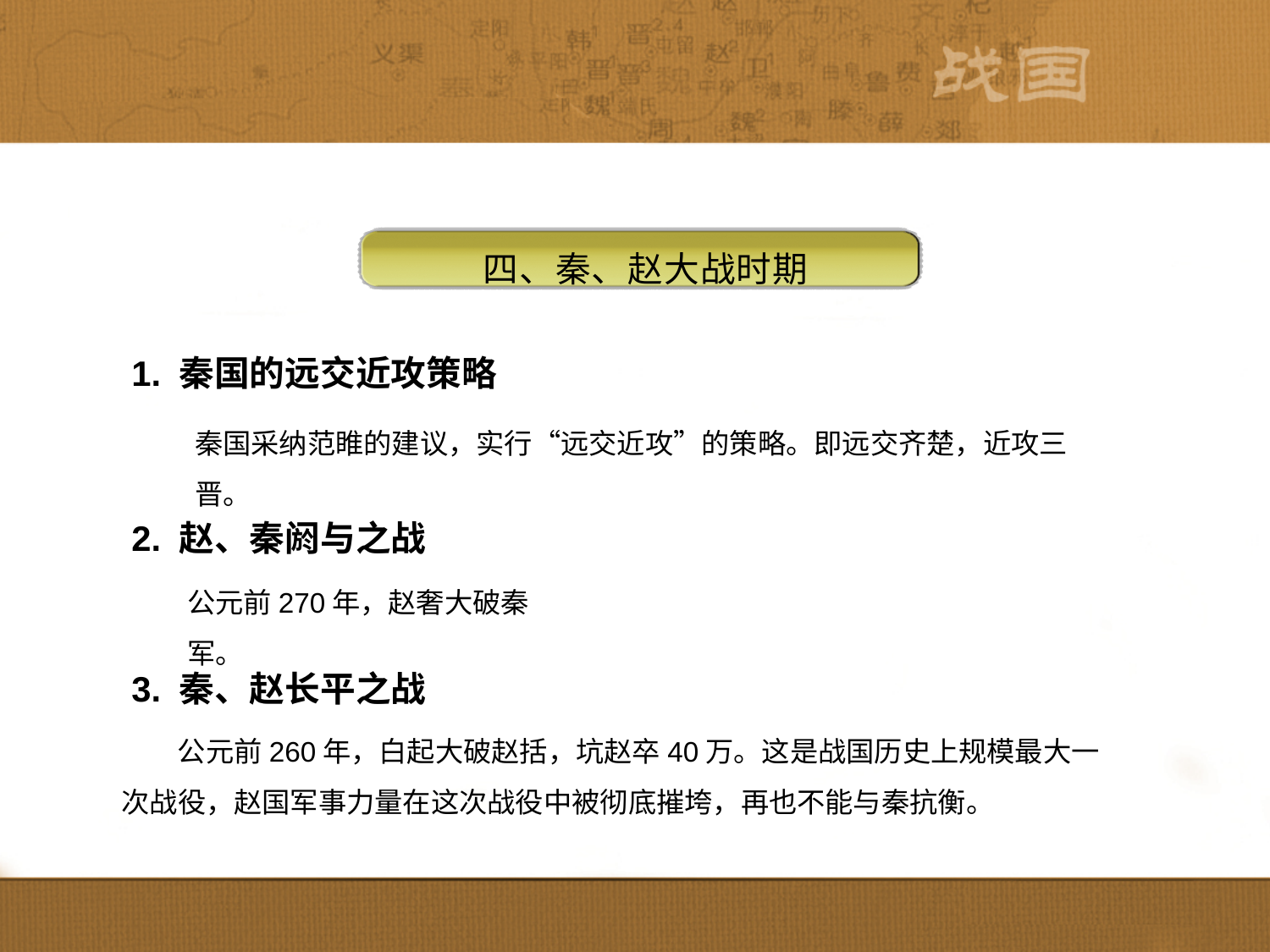

四、秦、赵大战时期
1. 秦国的远交近攻策略
秦国采纳范睢的建议，实行“远交近攻”的策略。即远交齐楚，近攻三晋。
2. 赵、秦阏与之战
公元前270年，赵奢大破秦军。
3. 秦、赵长平之战
　　公元前260年，白起大破赵括，坑赵卒40万。这是战国历史上规模最大一次战役，赵国军事力量在这次战役中被彻底摧垮，再也不能与秦抗衡。